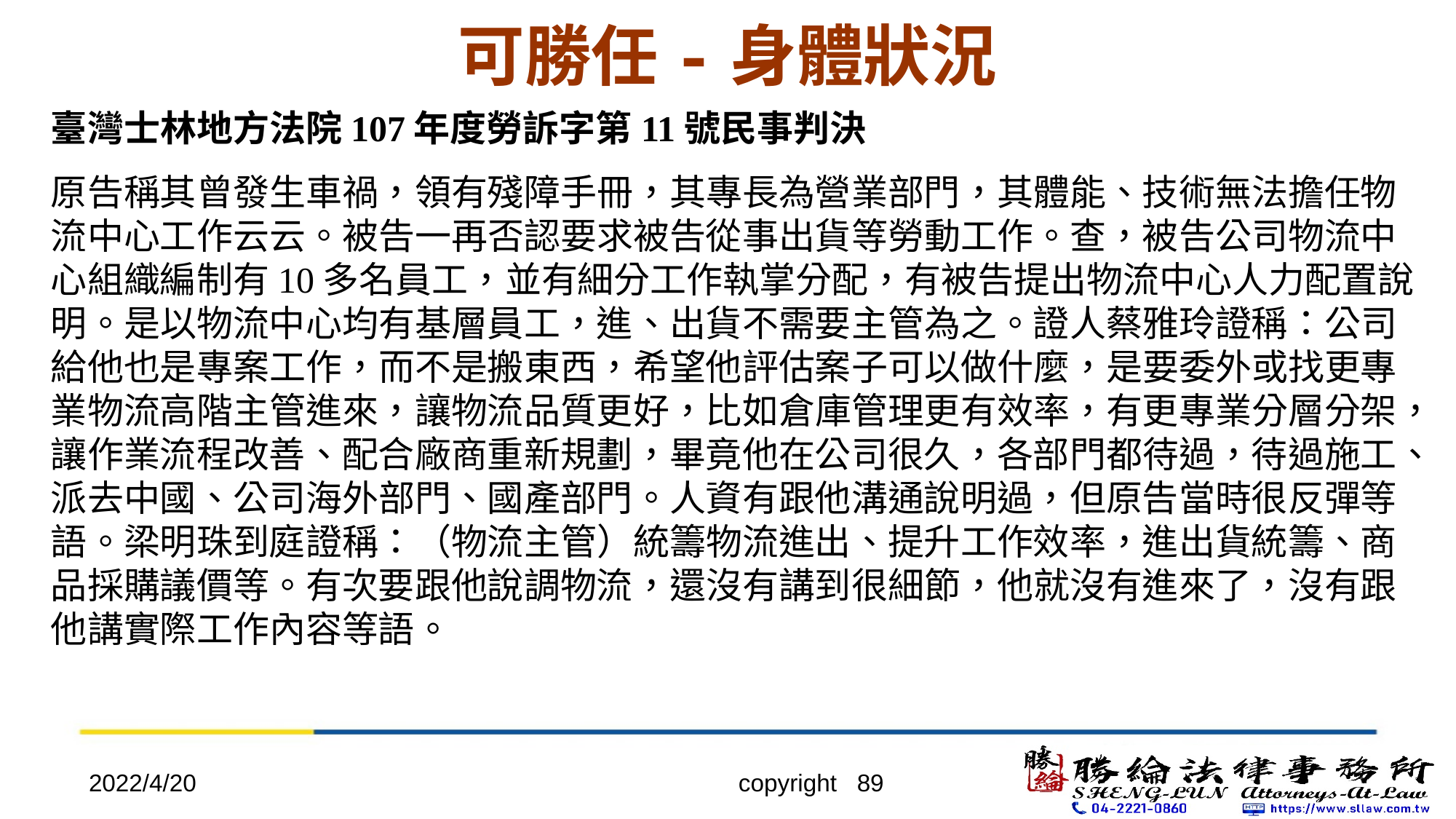

# 可勝任-身體狀況
臺灣士林地方法院107年度勞訴字第11號民事判決

原告稱其曾發生車禍，領有殘障手冊，其專長為營業部門，其體能、技術無法擔任物流中心工作云云。被告一再否認要求被告從事出貨等勞動工作。查，被告公司物流中心組織編制有10多名員工，並有細分工作執掌分配，有被告提出物流中心人力配置說明。是以物流中心均有基層員工，進、出貨不需要主管為之。證人蔡雅玲證稱：公司給他也是專案工作，而不是搬東西，希望他評估案子可以做什麼，是要委外或找更專業物流高階主管進來，讓物流品質更好，比如倉庫管理更有效率，有更專業分層分架，讓作業流程改善、配合廠商重新規劃，畢竟他在公司很久，各部門都待過，待過施工、派去中國、公司海外部門、國產部門。人資有跟他溝通說明過，但原告當時很反彈等語。梁明珠到庭證稱：（物流主管）統籌物流進出、提升工作效率，進出貨統籌、商品採購議價等。有次要跟他說調物流，還沒有講到很細節，他就沒有進來了，沒有跟他講實際工作內容等語。
2022/4/20
copyright   89